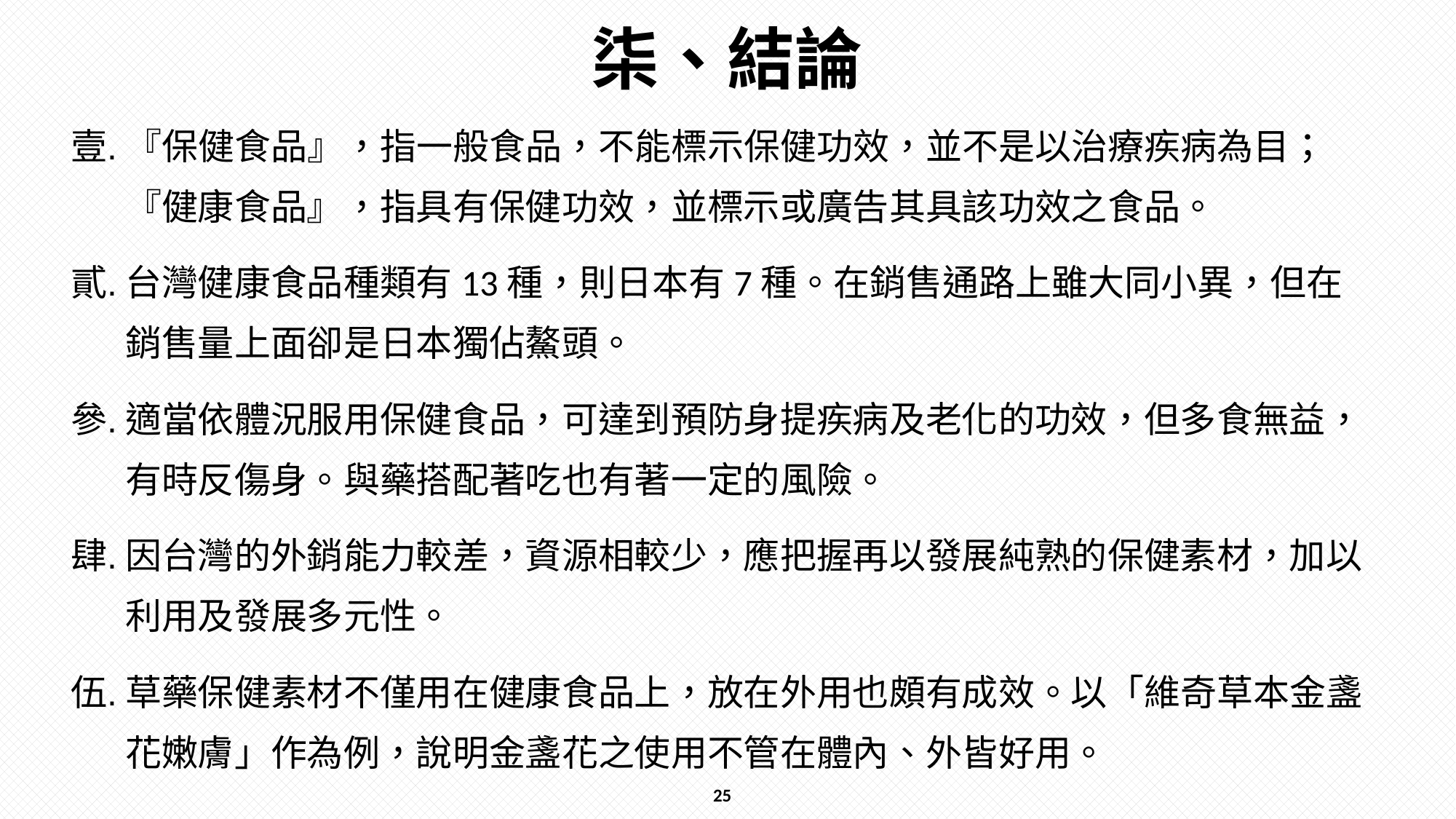

# 柒、結論
『保健食品』，指一般食品，不能標示保健功效，並不是以治療疾病為目；『健康食品』，指具有保健功效，並標示或廣告其具該功效之食品。
台灣健康食品種類有13種，則日本有7種。在銷售通路上雖大同小異，但在銷售量上面卻是日本獨佔鰲頭。
適當依體況服用保健食品，可達到預防身提疾病及老化的功效，但多食無益，有時反傷身。與藥搭配著吃也有著一定的風險。
因台灣的外銷能力較差，資源相較少，應把握再以發展純熟的保健素材，加以利用及發展多元性。
草藥保健素材不僅用在健康食品上，放在外用也頗有成效。以「維奇草本金盞花嫩膚」作為例，說明金盞花之使用不管在體內、外皆好用。
25